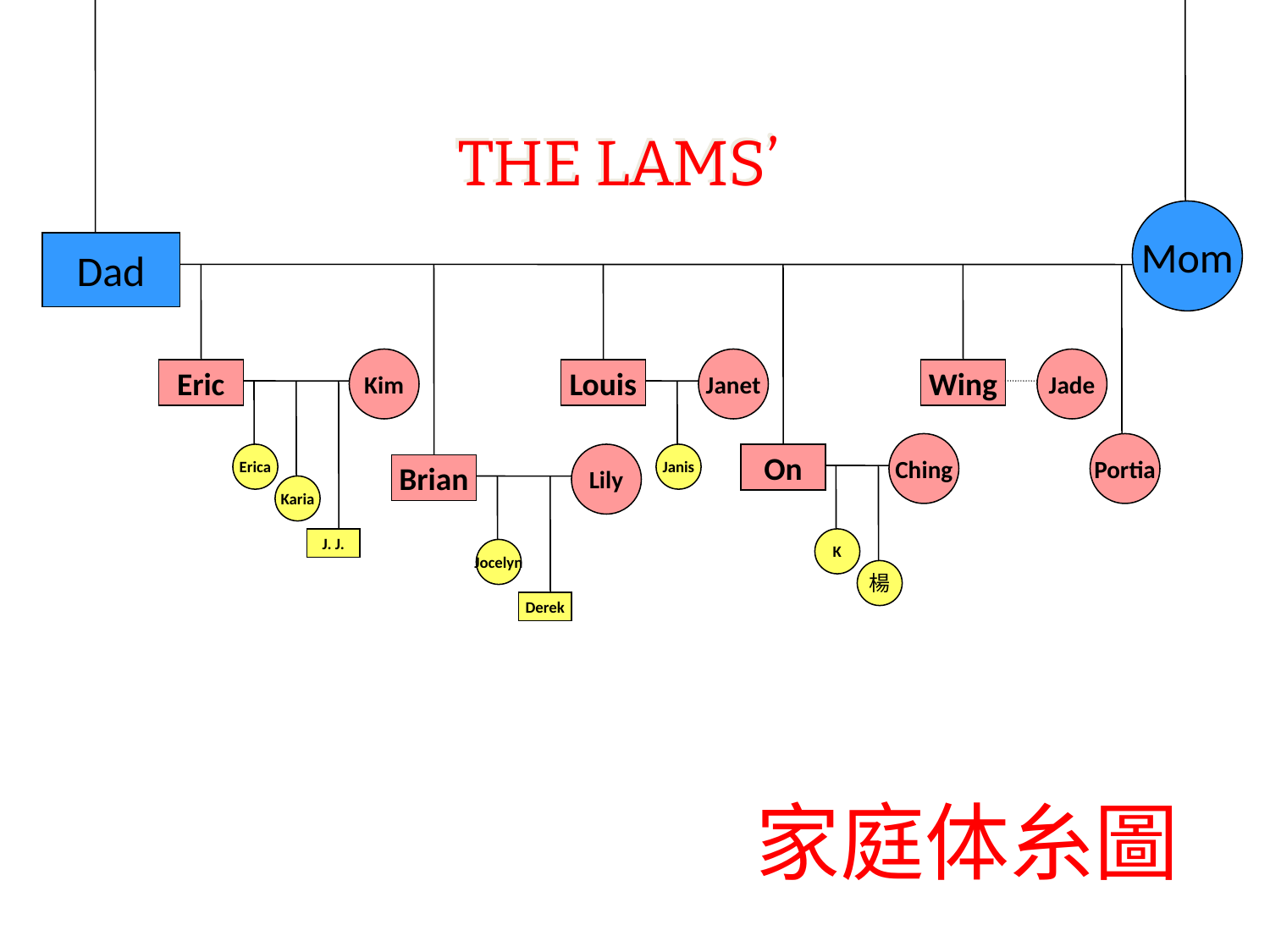

THE LAMS’
Mom
Dad

Kim
Janet
Jade
Eric
Louis
Wing

Ching
Portia
Erica
Lily
Janis
On
Brian

Karia

J. J.
K
Jocelyn
楊
Derek
家庭体糸圖